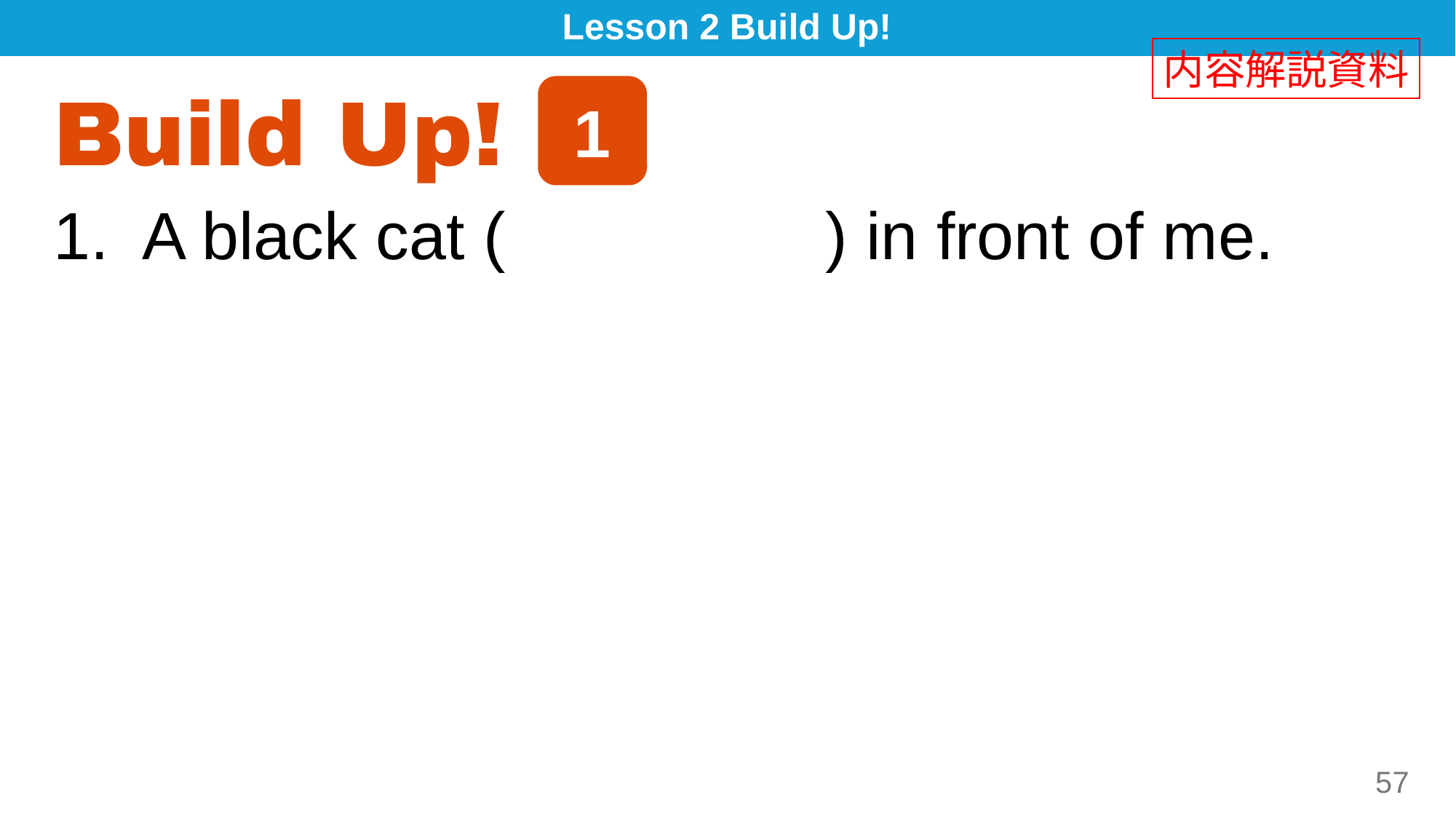

# Lesson 2 Build Up!
内容解説資料
1
Build Up!
A black cat ( appeared ) in front of me.

57